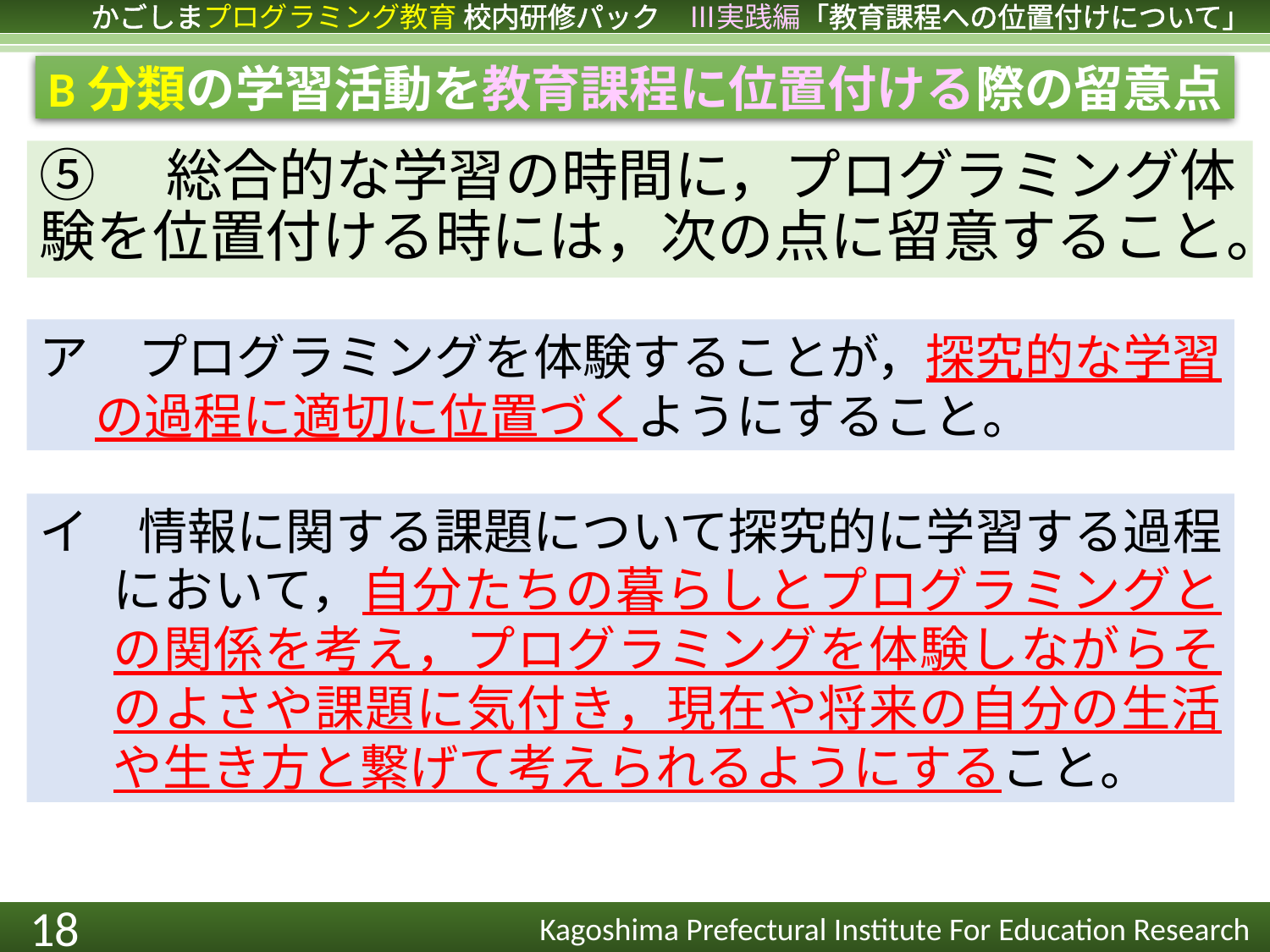

B分類の学習活動を教育課程に位置付ける際の留意点
⑤　総合的な学習の時間に，プログラミング体験を位置付ける時には，次の点に留意すること。
ア　プログラミングを体験することが，探究的な学習の過程に適切に位置づくようにすること。
イ　情報に関する課題について探究的に学習する過程において，自分たちの暮らしとプログラミングとの関係を考え，プログラミングを体験しながらそのよさや課題に気付き，現在や将来の自分の生活や生き方と繋げて考えられるようにすること。
18